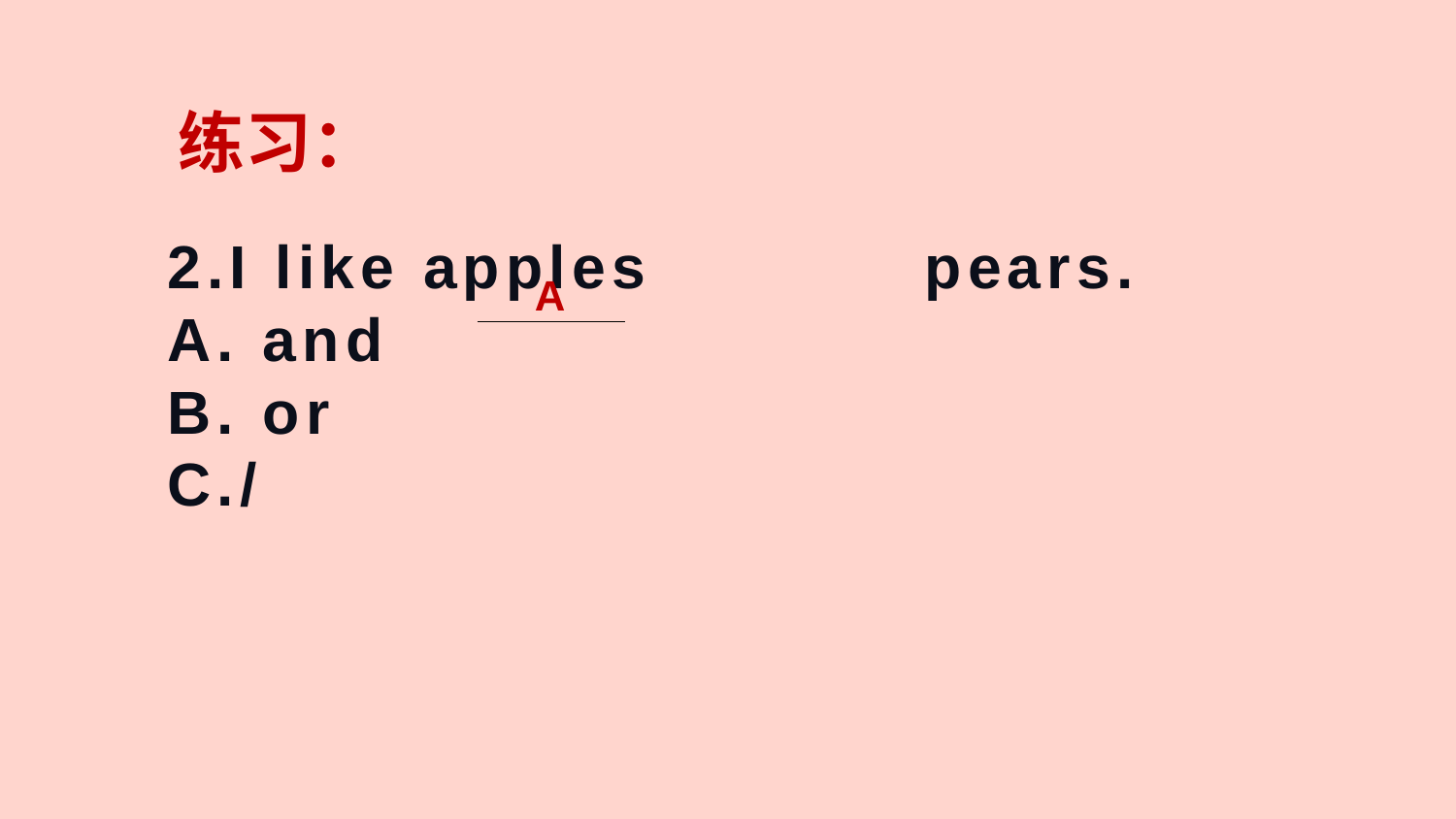

练习：
# 2.I like apples            pears. A. and B. or C./
A